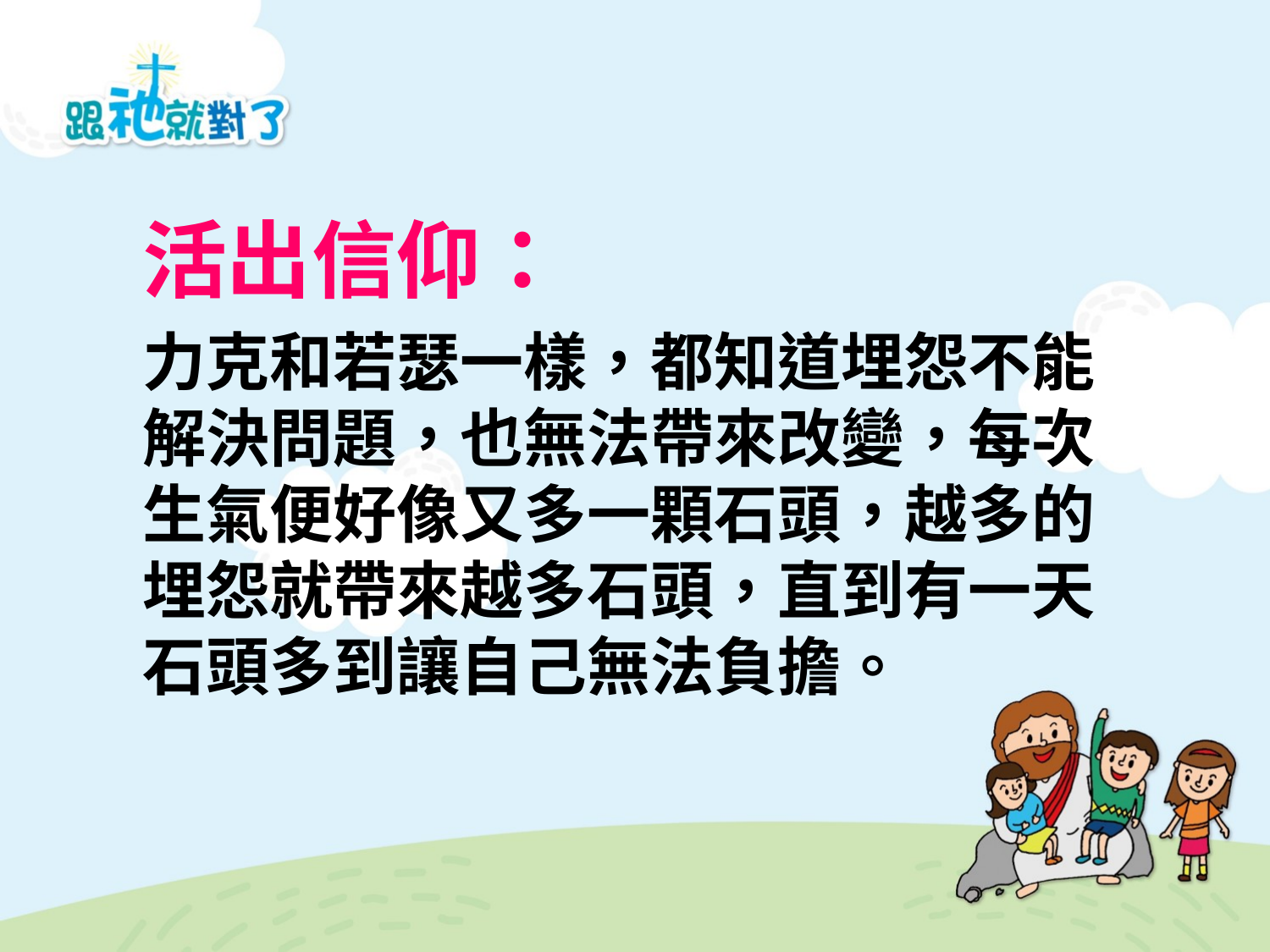

活出信仰：
力克和若瑟一樣，都知道埋怨不能解決問題，也無法帶來改變，每次生氣便好像又多一顆石頭，越多的埋怨就帶來越多石頭，直到有一天石頭多到讓自己無法負擔。